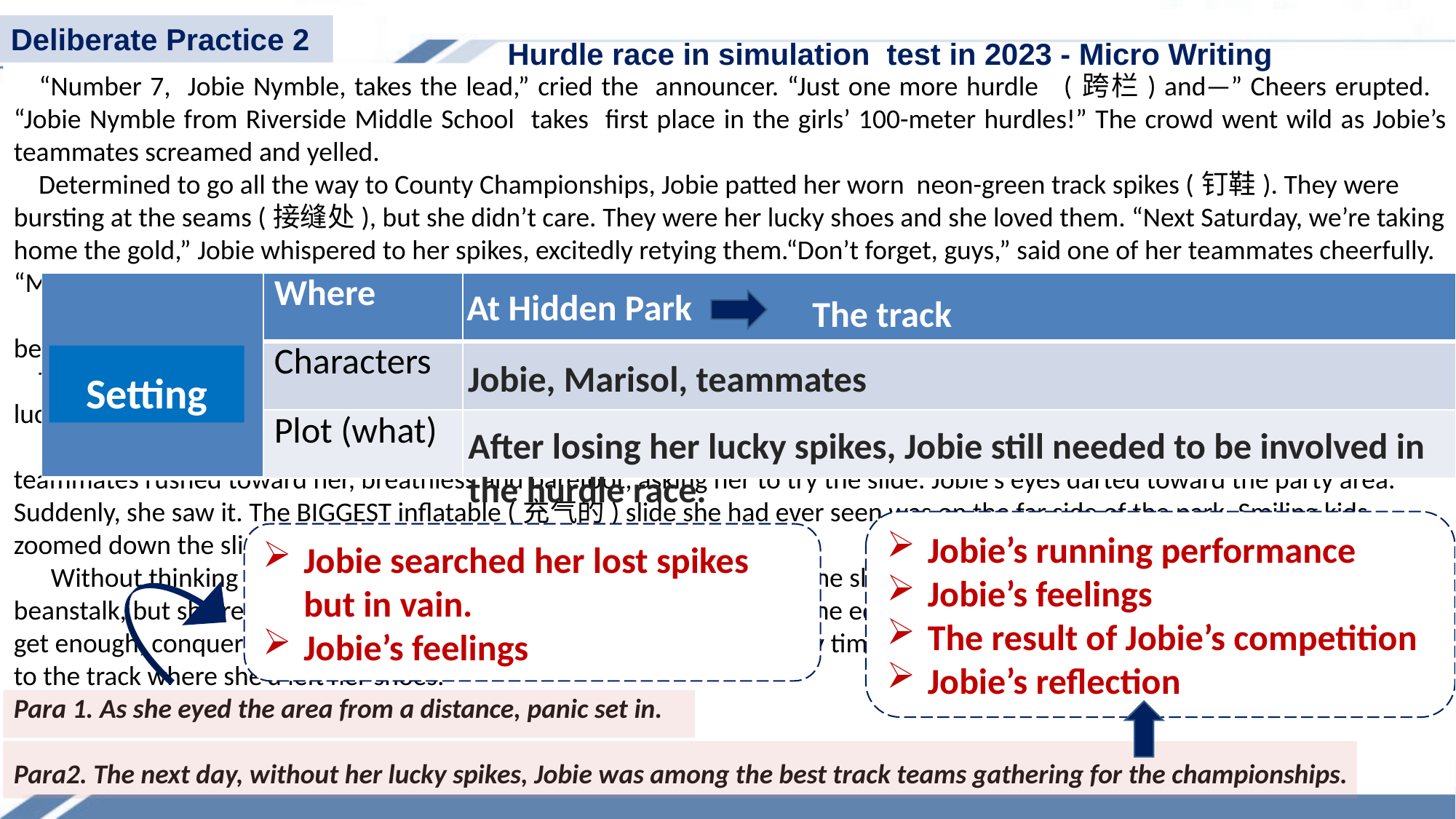

Deliberate Practice 2
Hurdle race in simulation  test in 2023 - Micro Writing
   “Number 7,  Jobie Nymble, takes the lead,” cried the  announcer. “Just one more hurdle   (跨栏) and—” Cheers erupted.   “Jobie Nymble from Riverside Middle School  takes  first place in the girls’ 100-meter hurdles!” The crowd went wild as Jobie’s teammates screamed and yelled.
    Determined to go all the way to County Championships, Jobie patted her worn  neon-green track spikes (钉鞋). They were bursting at the seams (接缝处), but she didn’t care. They were her lucky shoes and she loved them. “Next Saturday, we’re taking home the gold,” Jobie whispered to her spikes, excitedly retying them.“Don’t forget, guys,” said one of her teammates cheerfully. “My birthday party is next Friday at Hidden Park.”“Beep. Party recorded in calendar,” joked Jobie in her best robot voice.
     Jobie brimmed with excitement all week long. At track practice, she leaped over those hurdles faster than she’d ever leaped before.
    The day of Marisol’s party, Jobie put on her favorite outfit: her fancy blue shorts, an old track T-shirt from her dad, and her lucky spikes.
      The party was in full swing when Jobie arrived at Hidden Park. Music and the smell of grilled food filled the air. Two of Jobie’s teammates rushed toward her, breathless and barefoot, asking her to try the slide. Jobie’s eyes darted toward the party area. Suddenly, she saw it. The BIGGEST inflatable (充气的) slide she had ever seen was on the far side of the park. Smiling kids zoomed down the slide at unspeakable speeds.
      Without thinking twice, Jobie took off her spikes and rushed toward the slide. Its ladder stretched to the sky like Jack’s magical beanstalk, but she reached the top in no time. She sat down, slipped to the edge, and closed her eyes as she let go. Jobie couldn’t get enough, conquering the slide over and over again. When it was finally time to go  home,  she  reluctantly made her way back to the track where she’d left her shoes.
Para 1. As she eyed the area from a distance, panic set in.
Para2. The next day, without her lucky spikes, Jobie was among the best track teams gathering for the championships.
|  | Where |  |
| --- | --- | --- |
|  | Characters |  |
|  | Plot (what) |  |
At Hidden Park
The track

Setting
Jobie, Marisol, teammates
After losing her lucky spikes, Jobie still needed to be involved in the hurdle race.
Jobie’s running performance
Jobie’s feelings
The result of Jobie’s competition
Jobie’s reflection
Jobie searched her lost spikes but in vain.
Jobie’s feelings